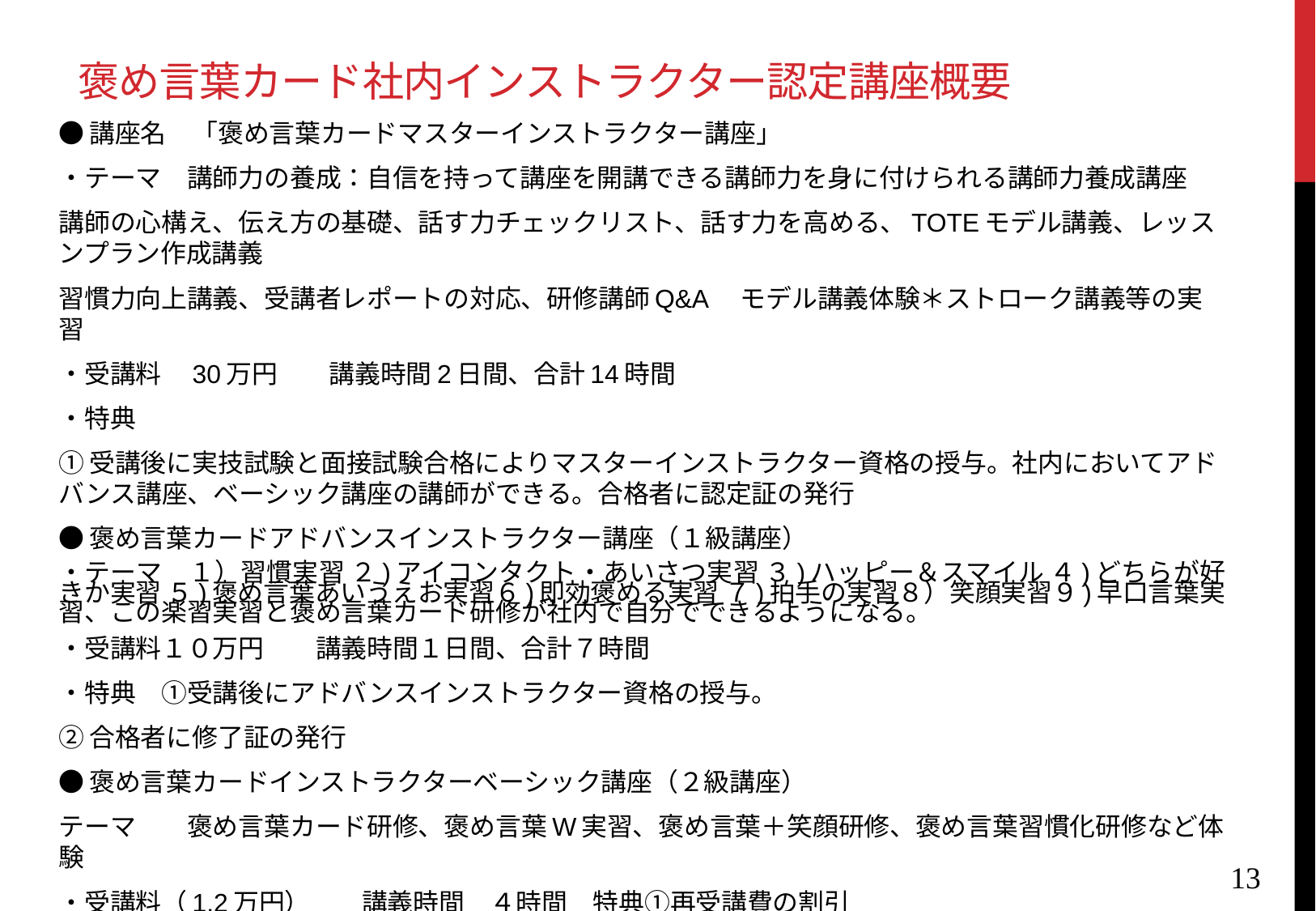

# 褒め言葉カード社内インストラクター認定講座概要
●講座名　「褒め言葉カードマスターインストラクター講座」
・テーマ　講師力の養成：自信を持って講座を開講できる講師力を身に付けられる講師力養成講座
講師の心構え、伝え方の基礎、話す力チェックリスト、話す力を高める、TOTEモデル講義、レッスンプラン作成講義
習慣力向上講義、受講者レポートの対応、研修講師Q&A　モデル講義体験＊ストローク講義等の実習
・受講料　30万円　　講義時間2日間、合計14時間
・特典
①受講後に実技試験と面接試験合格によりマスターインストラクター資格の授与。社内においてアドバンス講座、ベーシック講座の講師ができる。合格者に認定証の発行
●褒め言葉カードアドバンスインストラクター講座（１級講座）
・テーマ　１）習慣実習 ２)アイコンタクト・あいさつ実習 ３)ハッピー＆スマイル ４)どちらが好きか実習 ５)褒め言葉あいうえお実習６)即効褒める実習 ７)拍手の実習８）笑顔実習９)早口言葉実習、この楽習実習と褒め言葉カード研修が社内で自分でできるようになる。
・受講料１０万円　　講義時間１日間、合計７時間
・特典　①受講後にアドバンスインストラクター資格の授与。
②合格者に修了証の発行
●褒め言葉カードインストラクターベーシック講座（２級講座）
テーマ　　褒め言葉カード研修、褒め言葉W実習、褒め言葉＋笑顔研修、褒め言葉習慣化研修など体験
・受講料（1.2万円）　　講義時間　４時間　特典①再受講費の割引

13